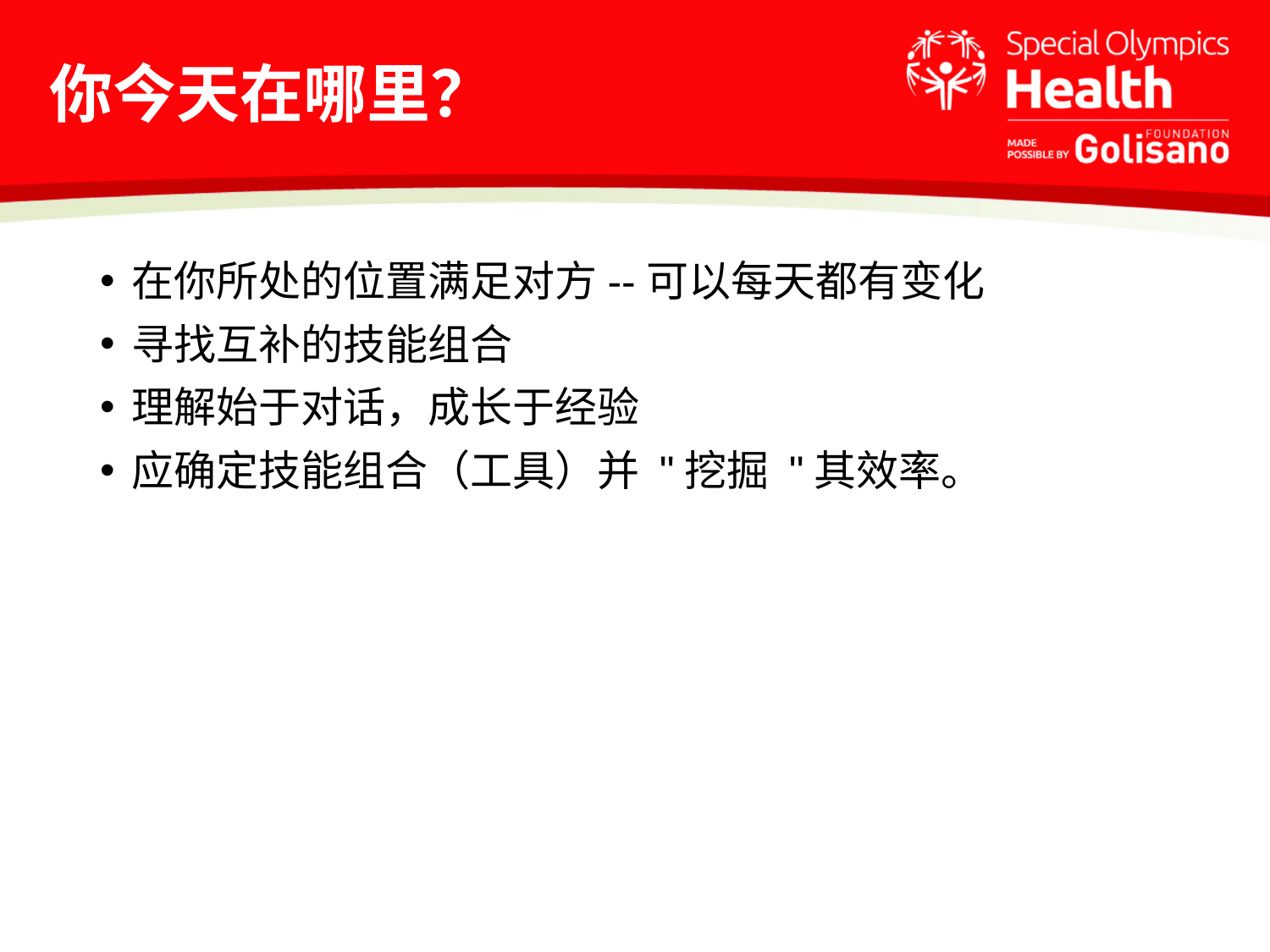

# 你今天在哪里？
在你所处的位置满足对方--可以每天都有变化
寻找互补的技能组合
理解始于对话，成长于经验
应确定技能组合（工具）并 "挖掘 "其效率。